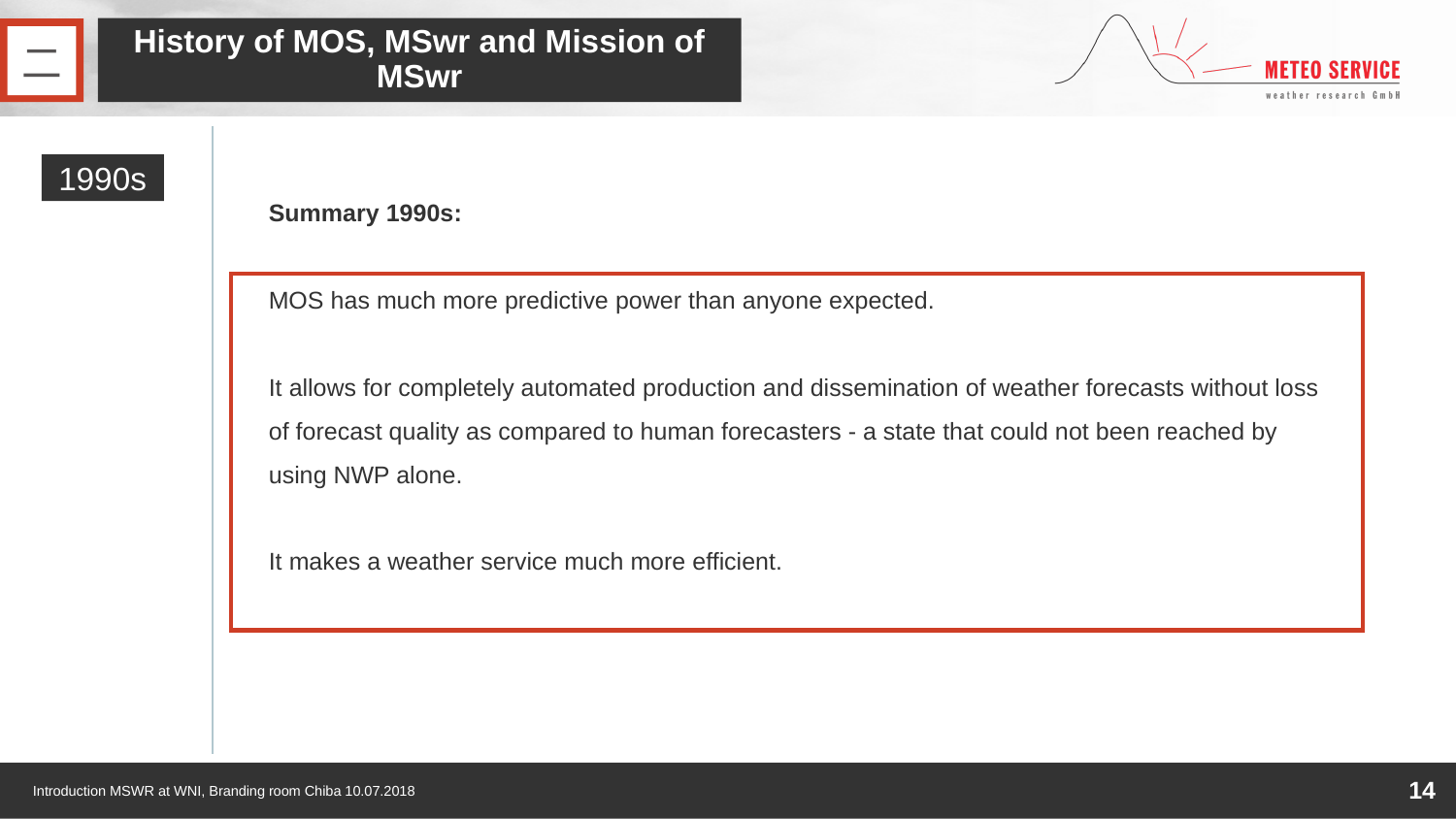

# History of MOS, MSwr and Mission of MSwr
二
1990s

Summary 1990s:

MOS has much more predictive power than anyone expected.

It allows for completely automated production and dissemination of weather forecasts without loss of forecast quality as compared to human forecasters - a state that could not been reached by using NWP alone.

It makes a weather service much more efficient.